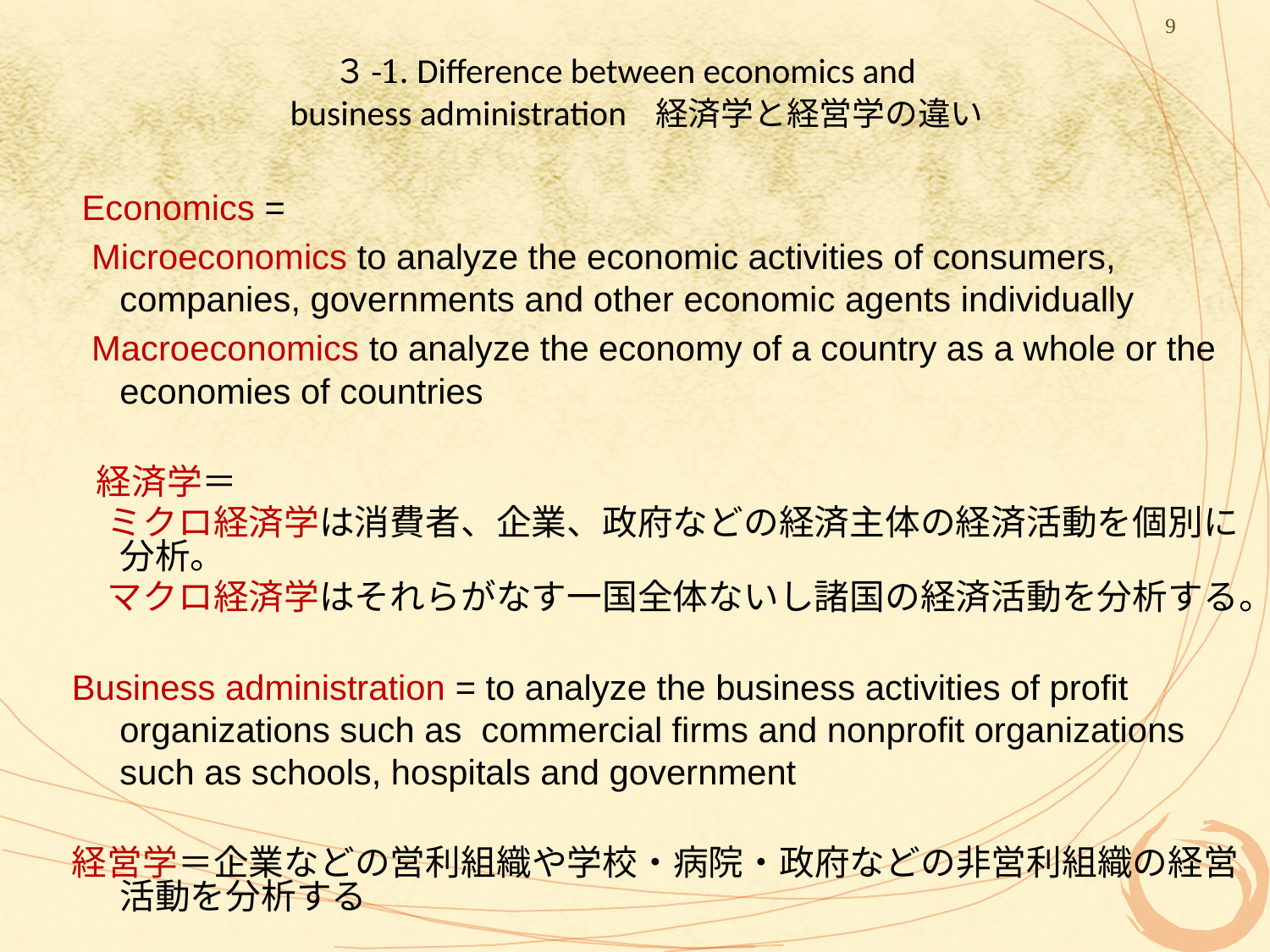

9
３-1. Difference between economics and
   business administration   経済学と経営学の違い
 Economics =
  Microeconomics to analyze the economic activities of consumers, companies, governments and other economic agents individually
  Macroeconomics to analyze the economy of a country as a whole or the economies of countries

  経済学＝
　ミクロ経済学は消費者、企業、政府などの経済主体の経済活動を個別に分析。
　マクロ経済学はそれらがなす一国全体ないし諸国の経済活動を分析する。

Business administration = to analyze the business activities of profit organizations such as  commercial firms and nonprofit organizations such as schools, hospitals and government

経営学＝企業などの営利組織や学校・病院・政府などの非営利組織の経営活動を分析する